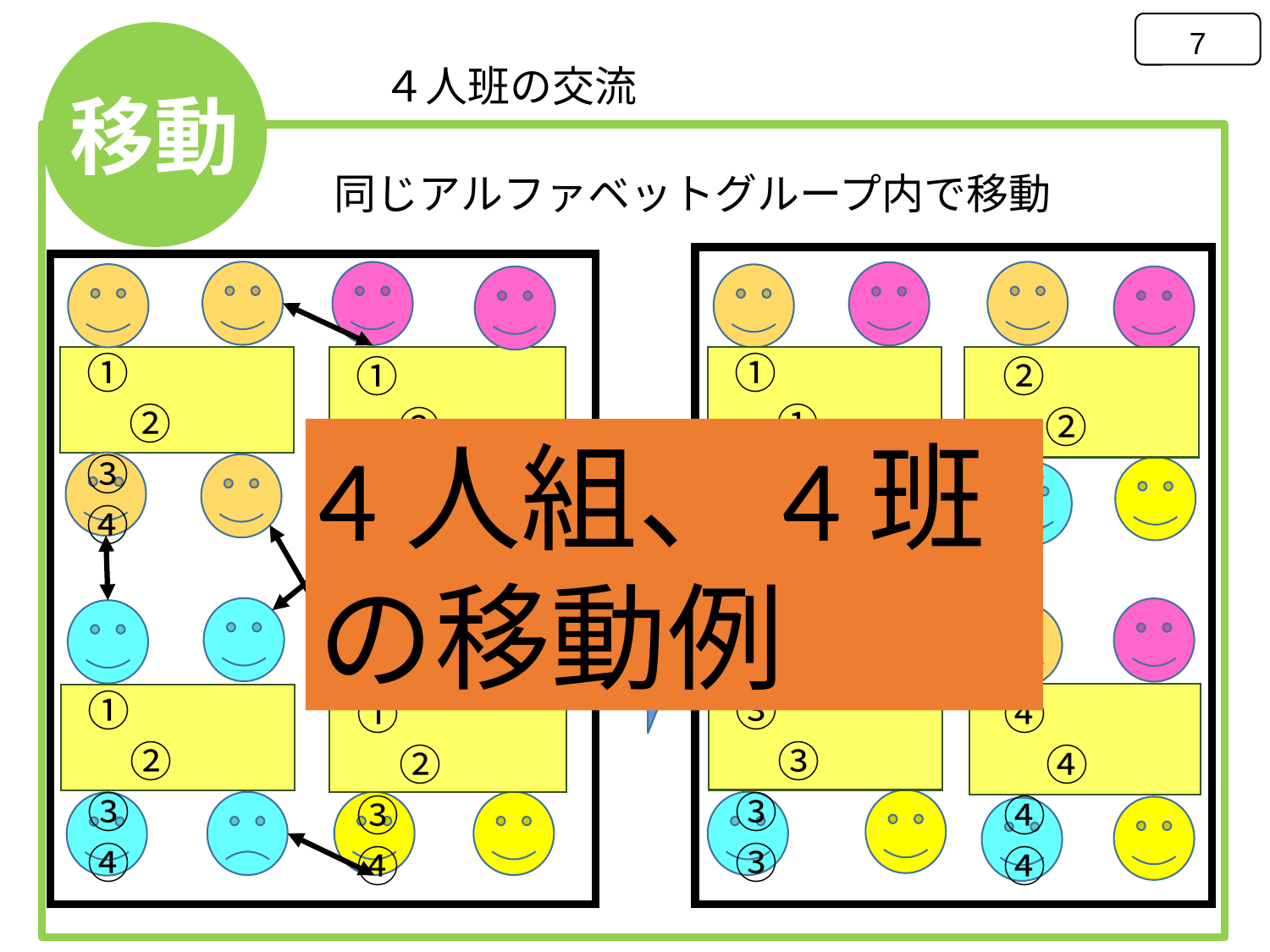

7

４人班の交流
移動

同じアルファベットグループ内で移動

①　　 　①　　①　　 　①
①　　 　②　　③　　 　④
②　　 　②　　②　　 　②
①　　 　②　　③　　 　④

4人組、4班の移動例

③　　 　③　　③　　 　③
①　　 　②　　③　　 　④
④　　 　④　　④　　 　④
①　　 　②　　③　　 　④